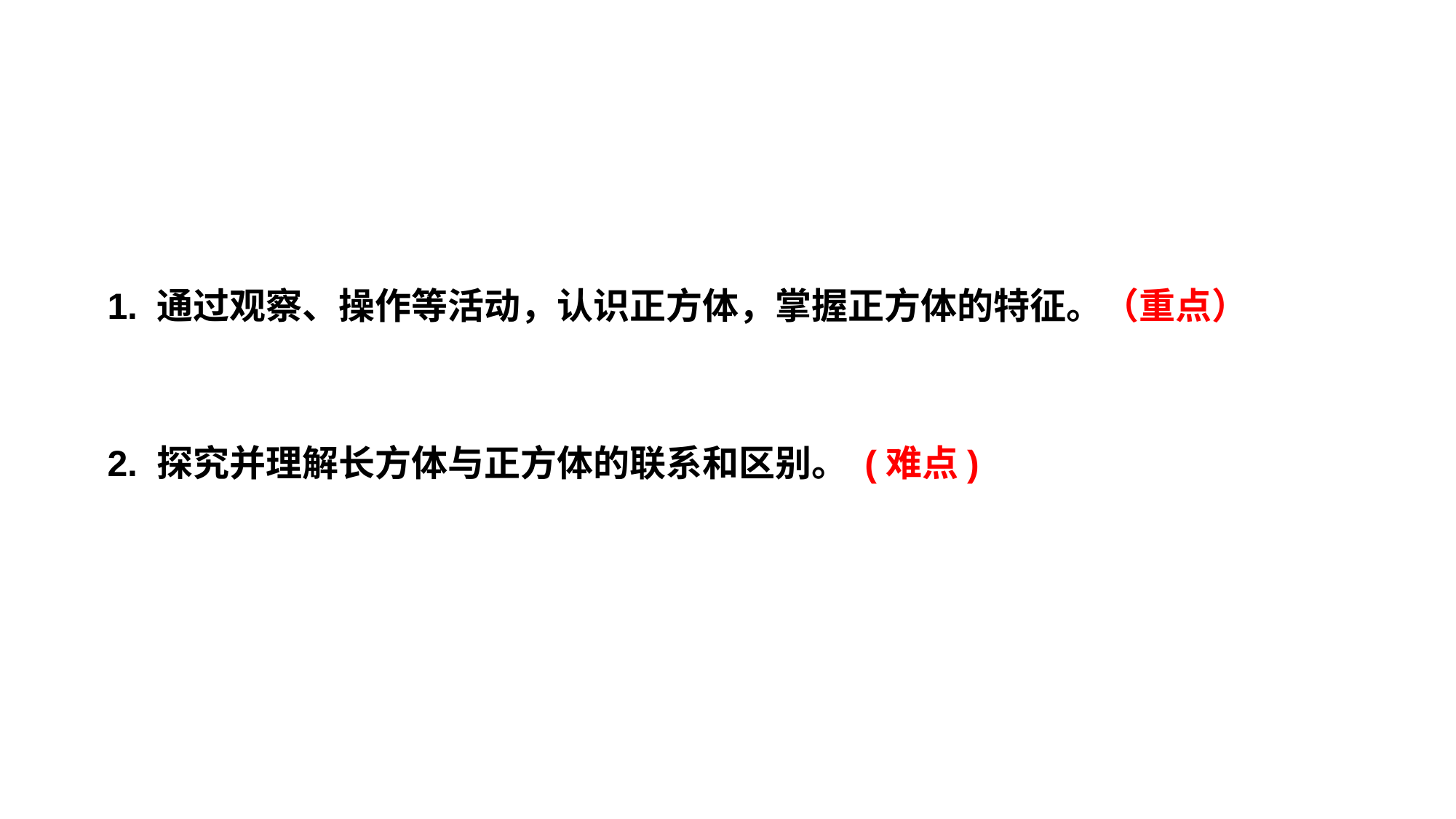

学习目标
1. 通过观察、操作等活动，认识正方体，掌握正方体的特征。（重点）

2. 探究并理解长方体与正方体的联系和区别。 (难点)